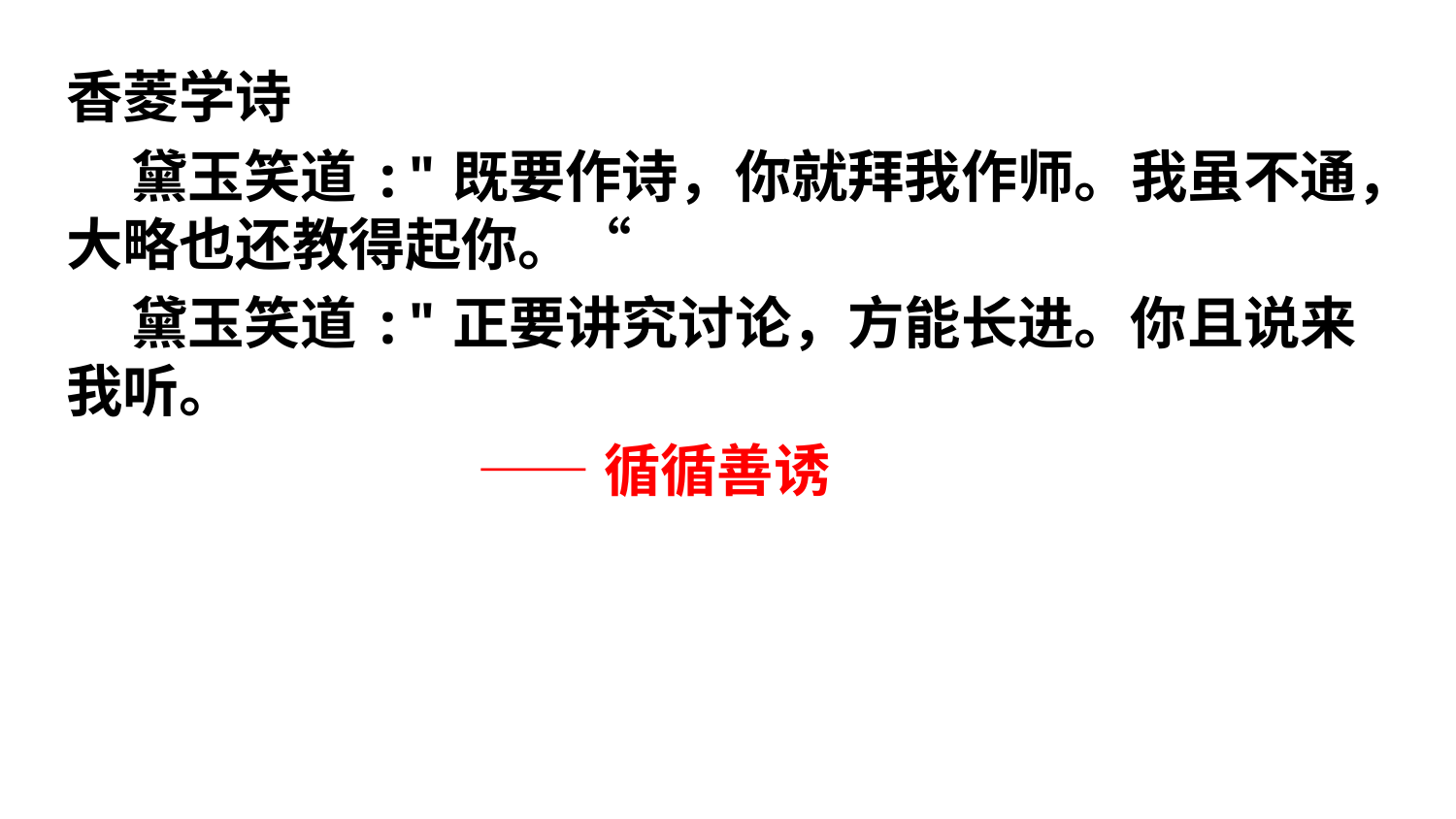

香菱学诗
    黛玉笑道:"既要作诗，你就拜我作师。我虽不通，大略也还教得起你。“
    黛玉笑道:"正要讲究讨论，方能长进。你且说来我听。
                                ——循循善诱